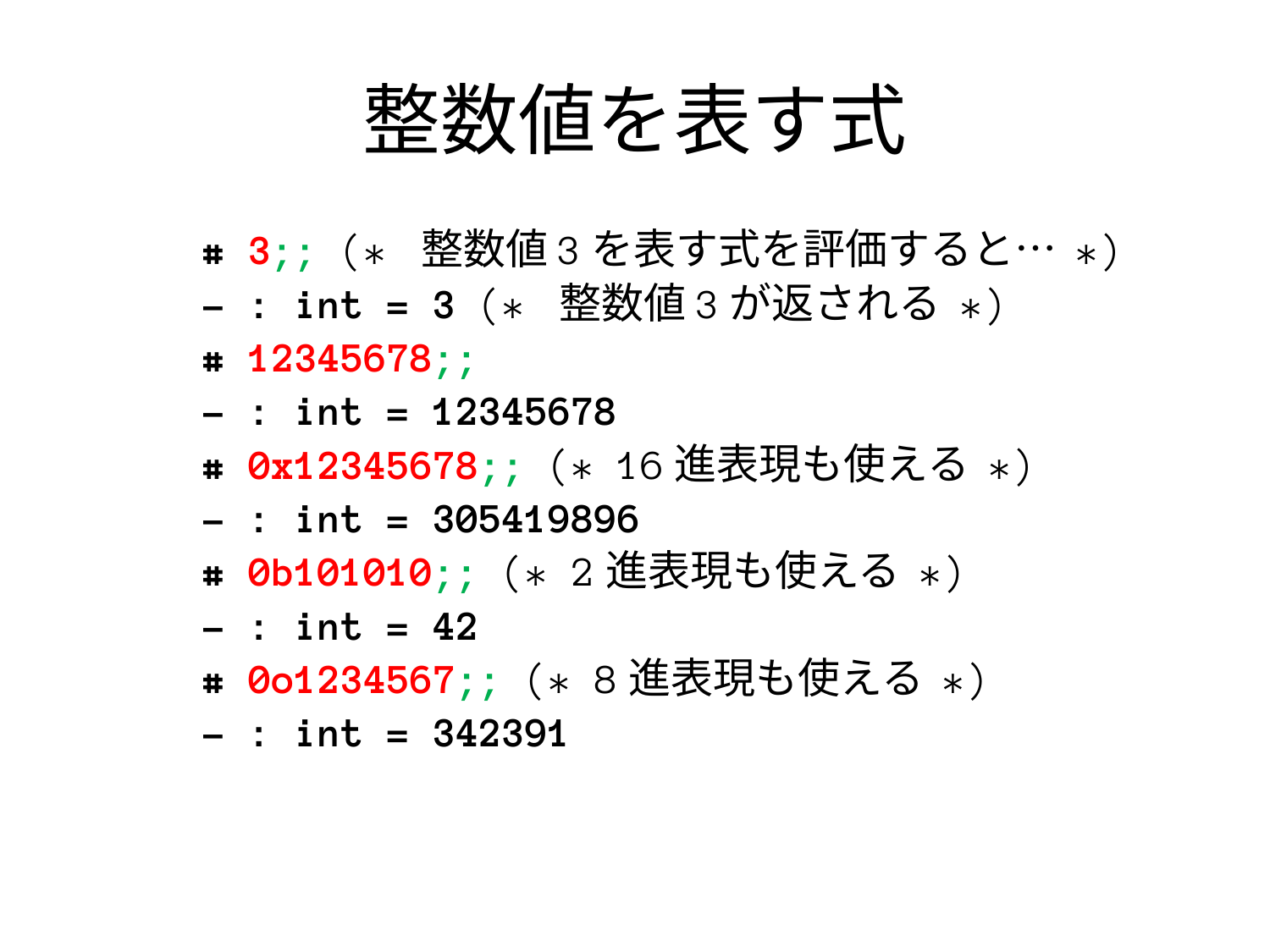

# 整数値を表す式
# 3;; (* 整数値3を表す式を評価すると… *)
- : int = 3 (* 整数値3が返される *)
# 12345678;;
- : int = 12345678
# 0x12345678;; (* 16進表現も使える *)
- : int = 305419896
# 0b101010;; (* 2進表現も使える *)
- : int = 42
# 0o1234567;; (* 8進表現も使える *)
- : int = 342391